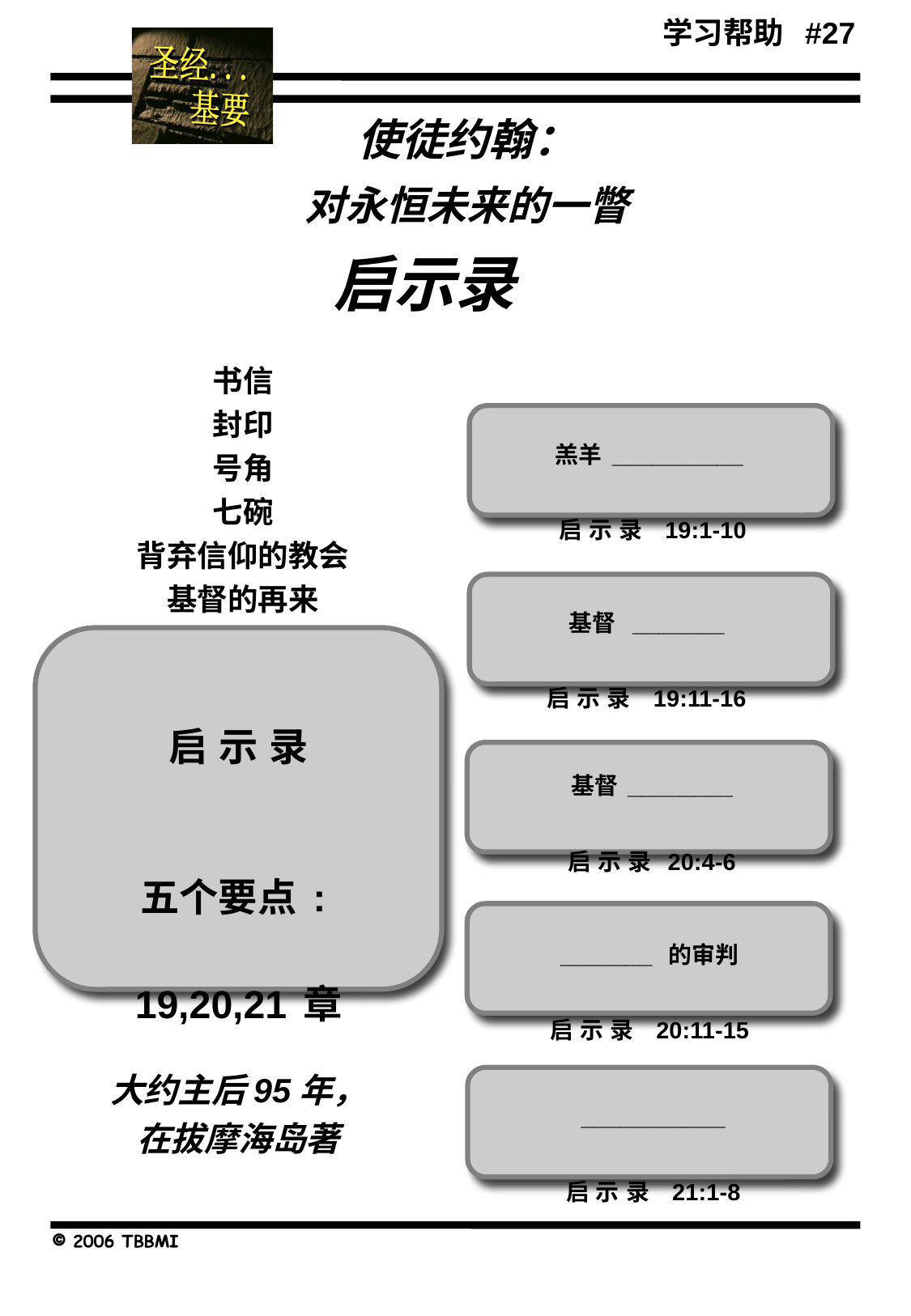

学习帮助  #27
27
使徒约翰：
对永恒未来的一瞥
启示录
书信

封印

号角

七碗

背弃信仰的教会

基督的再来

羔羊__________
启 示 录  19:1-10

基督 _______
启 示 录  19:11-16

启 示 录

五个要点:
19,20,21章
基督________
启 示 录 20:4-6

_______ 的审判
启 示 录  20:11-15
大约主后95年，
在拔摩海岛著

___________
启 示 录  21:1-8